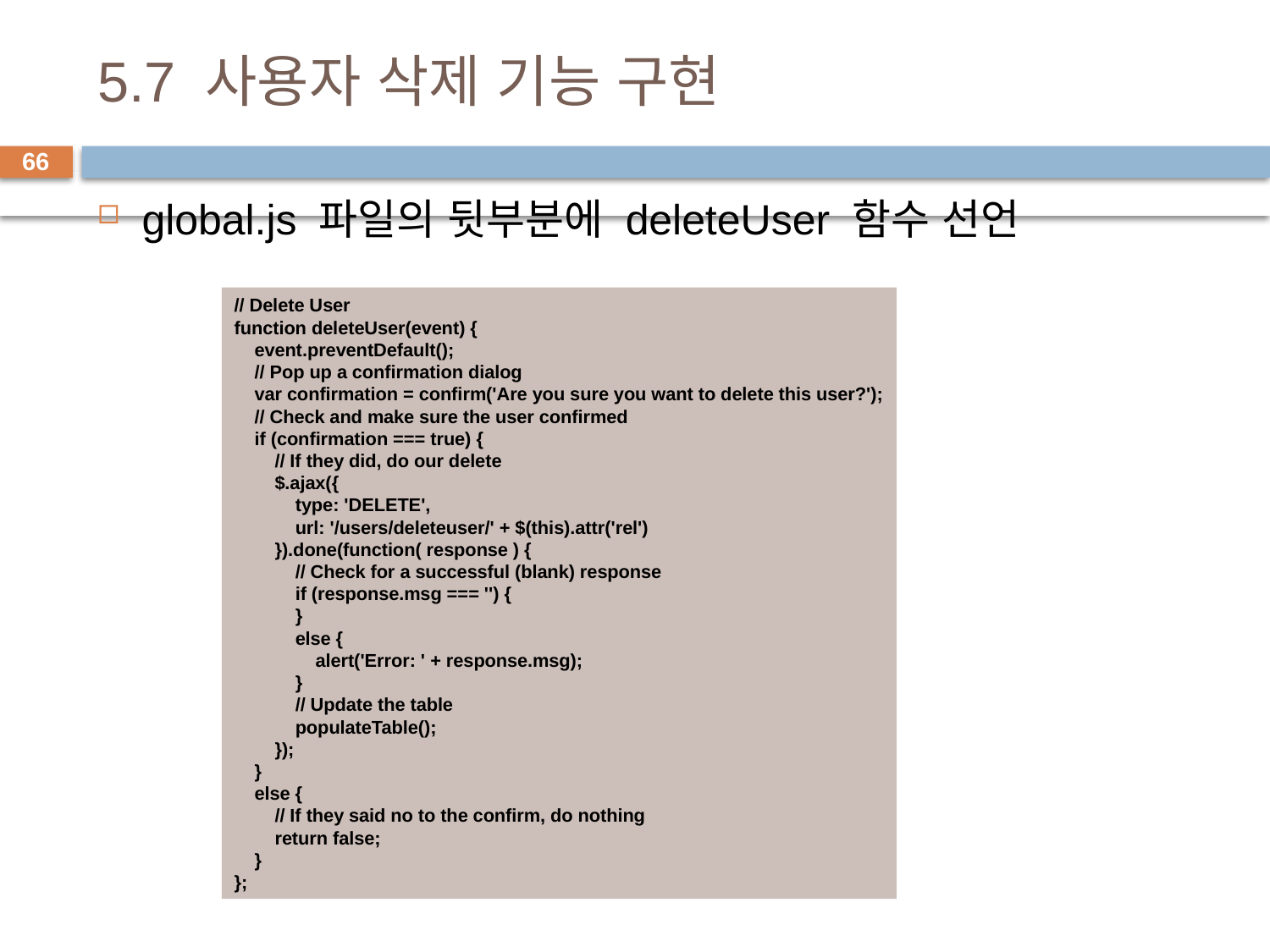

# 5.7 사용자 삭제 기능 구현
66
global.js 파일의 뒷부분에 deleteUser 함수 선언
// Delete User
function deleteUser(event) {
    event.preventDefault();
    // Pop up a confirmation dialog
    var confirmation = confirm('Are you sure you want to delete this user?');
    // Check and make sure the user confirmed
    if (confirmation === true) {
        // If they did, do our delete
        $.ajax({
            type: 'DELETE',
            url: '/users/deleteuser/' + $(this).attr('rel')
        }).done(function( response ) {
            // Check for a successful (blank) response
            if (response.msg === '') {
            }
            else {
                alert('Error: ' + response.msg);
            }
            // Update the table
            populateTable();
        });
    }
    else {
        // If they said no to the confirm, do nothing
        return false;
    }
};